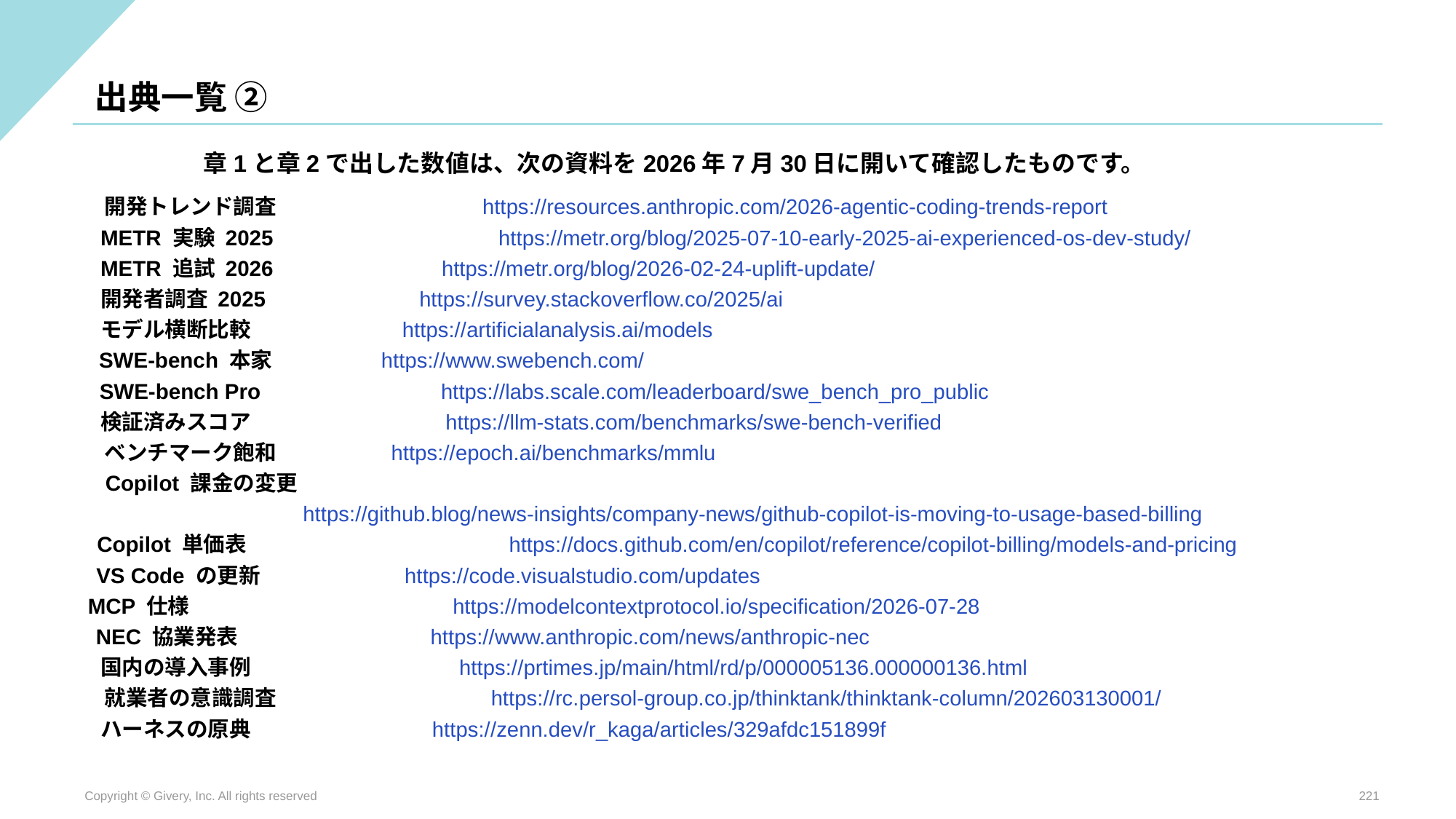

出典一覧 ②

章1と章2で出した数値は、次の資料を2026年7月30日に開いて確認したものです。
開発トレンド調査
https://resources.anthropic.com/2026-agentic-coding-trends-report
METR 実験 2025
https://metr.org/blog/2025-07-10-early-2025-ai-experienced-os-dev-study/
METR 追試 2026
https://metr.org/blog/2026-02-24-uplift-update/
開発者調査 2025
https://survey.stackoverflow.co/2025/ai
モデル横断比較
https://artificialanalysis.ai/models
SWE-bench 本家
https://www.swebench.com/
SWE-bench Pro
https://labs.scale.com/leaderboard/swe_bench_pro_public
検証済みスコア
https://llm-stats.com/benchmarks/swe-bench-verified
ベンチマーク飽和
https://epoch.ai/benchmarks/mmlu
Copilot 課金の変更
https://github.blog/news-insights/company-news/github-copilot-is-moving-to-usage-based-billing
Copilot 単価表
https://docs.github.com/en/copilot/reference/copilot-billing/models-and-pricing
VS Code の更新
https://code.visualstudio.com/updates
MCP 仕様
https://modelcontextprotocol.io/specification/2026-07-28
NEC 協業発表
https://www.anthropic.com/news/anthropic-nec
国内の導入事例
https://prtimes.jp/main/html/rd/p/000005136.000000136.html
就業者の意識調査
https://rc.persol-group.co.jp/thinktank/thinktank-column/202603130001/
ハーネスの原典
https://zenn.dev/r_kaga/articles/329afdc151899f
Copyright © Givery, Inc. All rights reserved
221